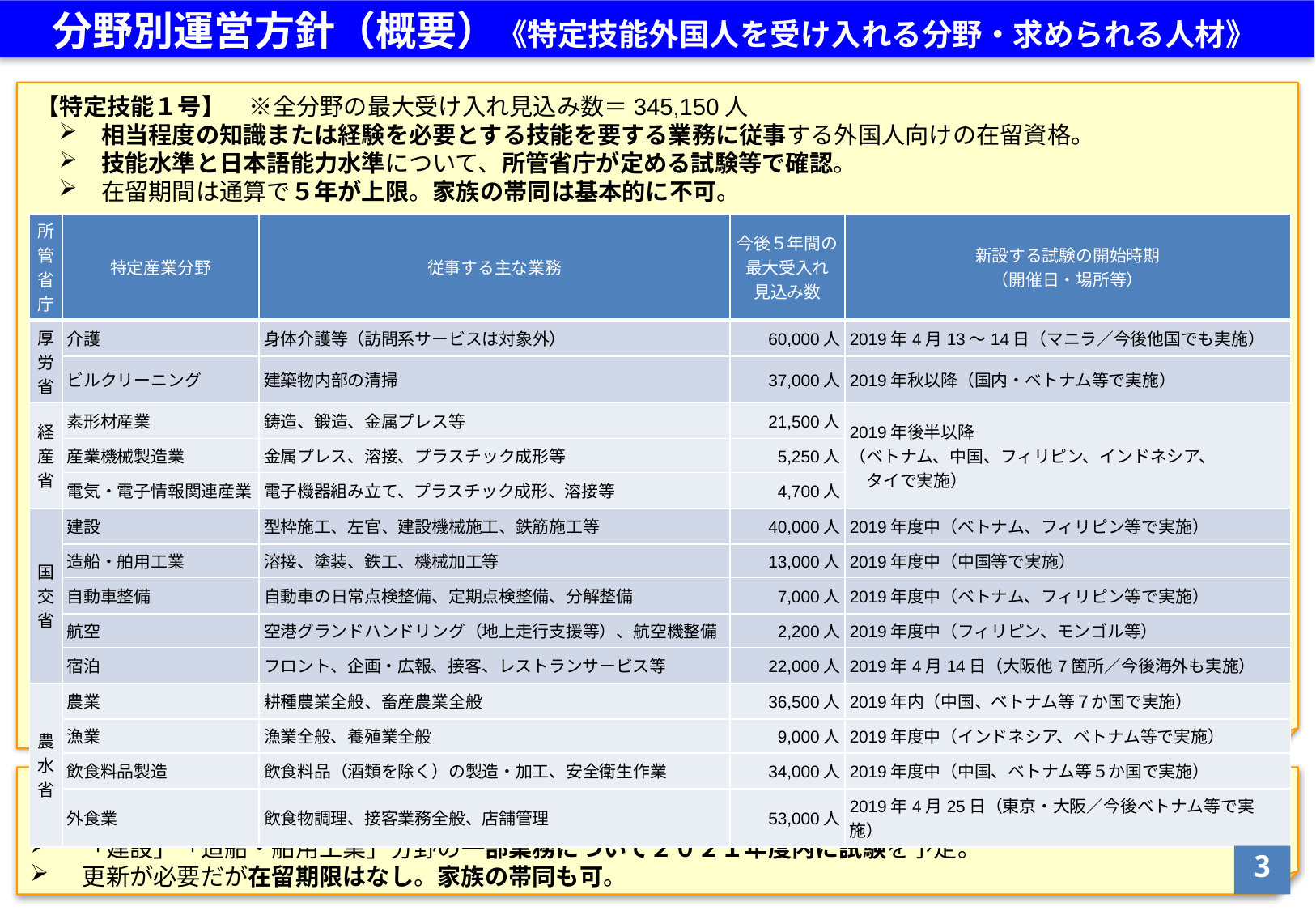

分野別運営方針（概要）《特定技能外国人を受け入れる分野・求められる人材》
【特定技能１号】　※全分野の最大受け入れ見込み数＝345,150人
　相当程度の知識または経験を必要とする技能を要する業務に従事する外国人向けの在留資格。
　技能水準と日本語能力水準について、所管省庁が定める試験等で確認。
　在留期間は通算で５年が上限。家族の帯同は基本的に不可。
| 所管 省庁 | 特定産業分野 | 従事する主な業務 | 今後５年間の 最大受入れ 見込み数 | 新設する試験の開始時期 （開催日・場所等） |
| --- | --- | --- | --- | --- |
| 厚 労 省 | 介護 | 身体介護等（訪問系サービスは対象外） | 60,000人 | 2019年4月13～14日（マニラ／今後他国でも実施） |
|  | ビルクリーニング | 建築物内部の清掃 | 37,000人 | 2019年秋以降（国内・ベトナム等で実施） |
| 経 産 省 | 素形材産業 | 鋳造、鍛造、金属プレス等 | 21,500人 | 2019年後半以降 （ベトナム、中国、フィリピン、インドネシア、 　タイで実施） |
|  | 産業機械製造業 | 金属プレス、溶接、プラスチック成形等 | 5,250人 |  |
|  | 電気・電子情報関連産業 | 電子機器組み立て、プラスチック成形、溶接等 | 4,700人 |  |
| 国 交 省 | 建設 | 型枠施工、左官、建設機械施工、鉄筋施工等 | 40,000人 | 2019年度中（ベトナム、フィリピン等で実施） |
|  | 造船・舶用工業 | 溶接、塗装、鉄工、機械加工等 | 13,000人 | 2019年度中（中国等で実施） |
|  | 自動車整備 | 自動車の日常点検整備、定期点検整備、分解整備 | 7,000人 | 2019年度中（ベトナム、フィリピン等で実施） |
|  | 航空 | 空港グランドハンドリング（地上走行支援等）、航空機整備 | 2,200人 | 2019年度中（フィリピン、モンゴル等） |
|  | 宿泊 | フロント、企画・広報、接客、レストランサービス等 | 22,000人 | 2019年4月14日（大阪他7箇所／今後海外も実施） |
| 農 水 省 | 農業 | 耕種農業全般、畜産農業全般 | 36,500人 | 2019年内（中国、ベトナム等７か国で実施） |
|  | 漁業 | 漁業全般、養殖業全般 | 9,000人 | 2019年度中（インドネシア、ベトナム等で実施） |
|  | 飲食料品製造 | 飲食料品（酒類を除く）の製造・加工、安全衛生作業 | 34,000人 | 2019年度中（中国、ベトナム等５か国で実施） |
|  | 外食業 | 飲食物調理、接客業務全般、店舗管理 | 53,000人 | 2019年4月25日（東京・大阪／今後ベトナム等で実施） |
【特定技能２号】　※当面の間は受け入れ予定なし
　上記分野に属する熟練した業務に従事する外国人向けの在留資格。
　「建設」「造船・舶用工業」分野の一部業務について２０２１年度内に試験を予定。
　更新が必要だが在留期限はなし。家族の帯同も可。
3